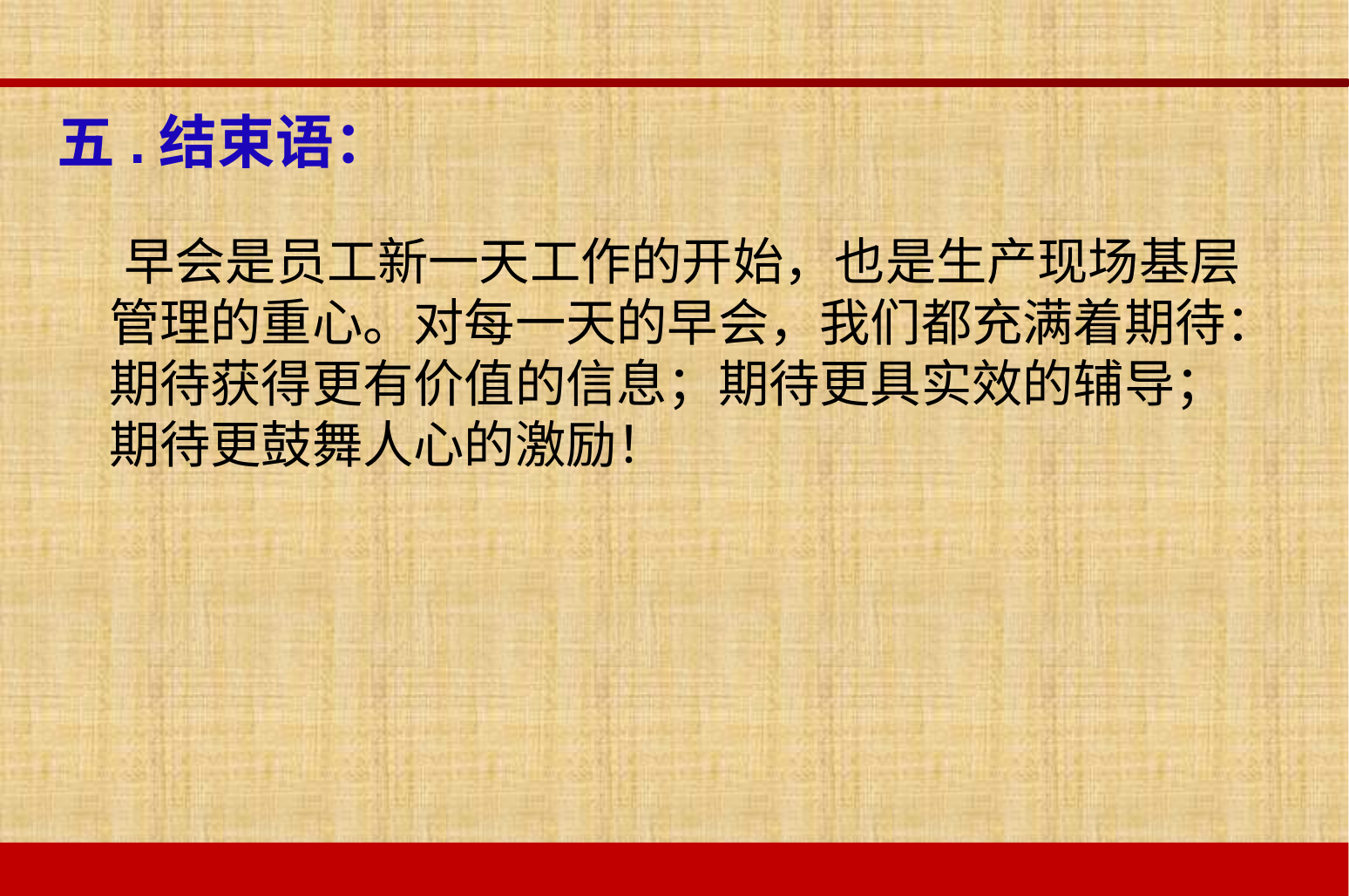

五.结束语：
      早会是员工新一天工作的开始，也是生产现场基层管理的重心。对每一天的早会，我们都充满着期待：期待获得更有价值的信息；期待更具实效的辅导；期待更鼓舞人心的激励！